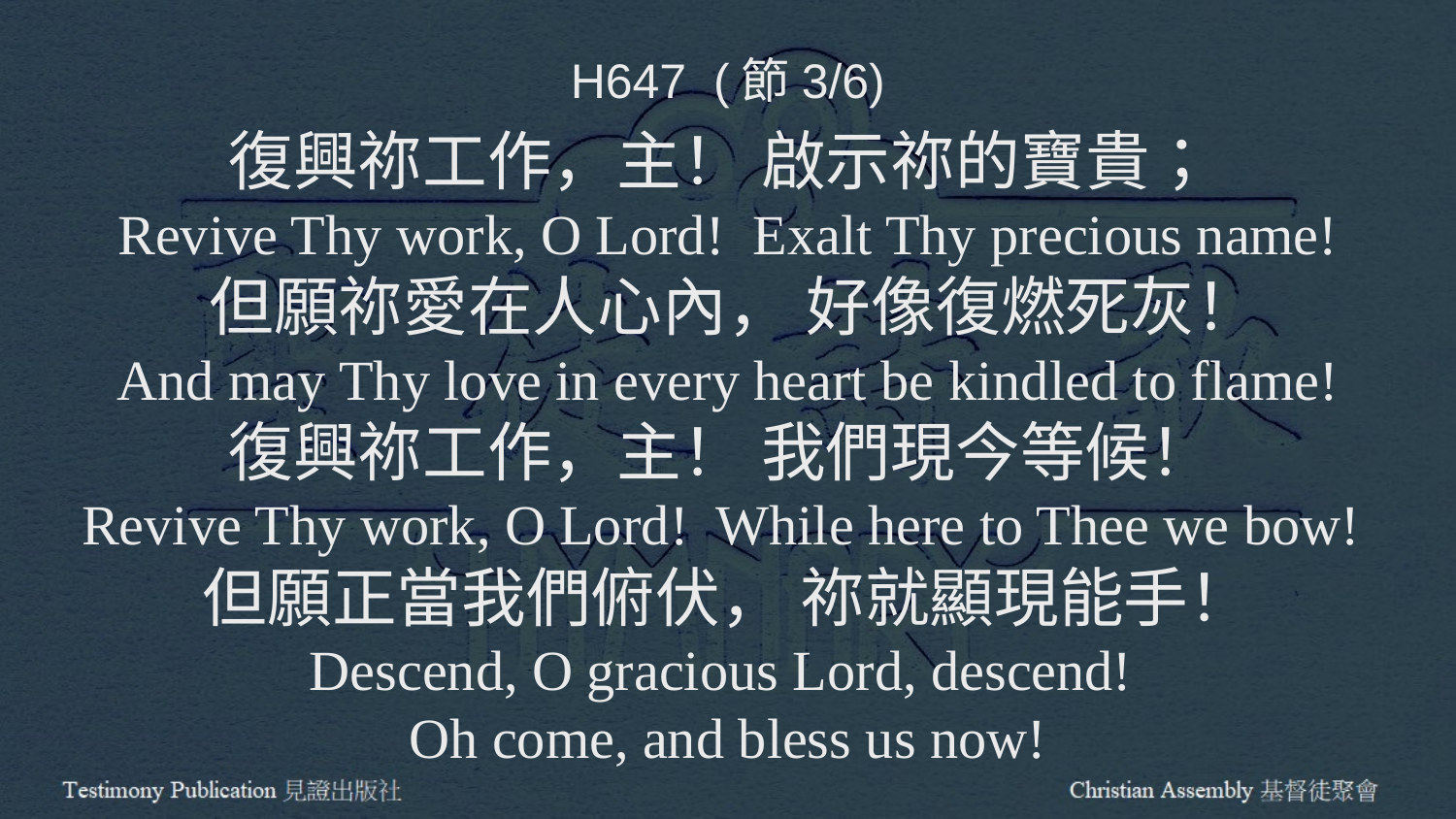

H647  (節3/6)
復興祢工作，主！ 啟示祢的寶貴；
Revive Thy work, O Lord!  Exalt Thy precious name!
 但願祢愛在人心內， 好像復燃死灰！
And may Thy love in every heart be kindled to flame!
復興祢工作，主！ 我們現今等候！
Revive Thy work, O Lord!  While here to Thee we bow!
但願正當我們俯伏， 祢就顯現能手！
Descend, O gracious Lord, descend!
Oh come, and bless us now!